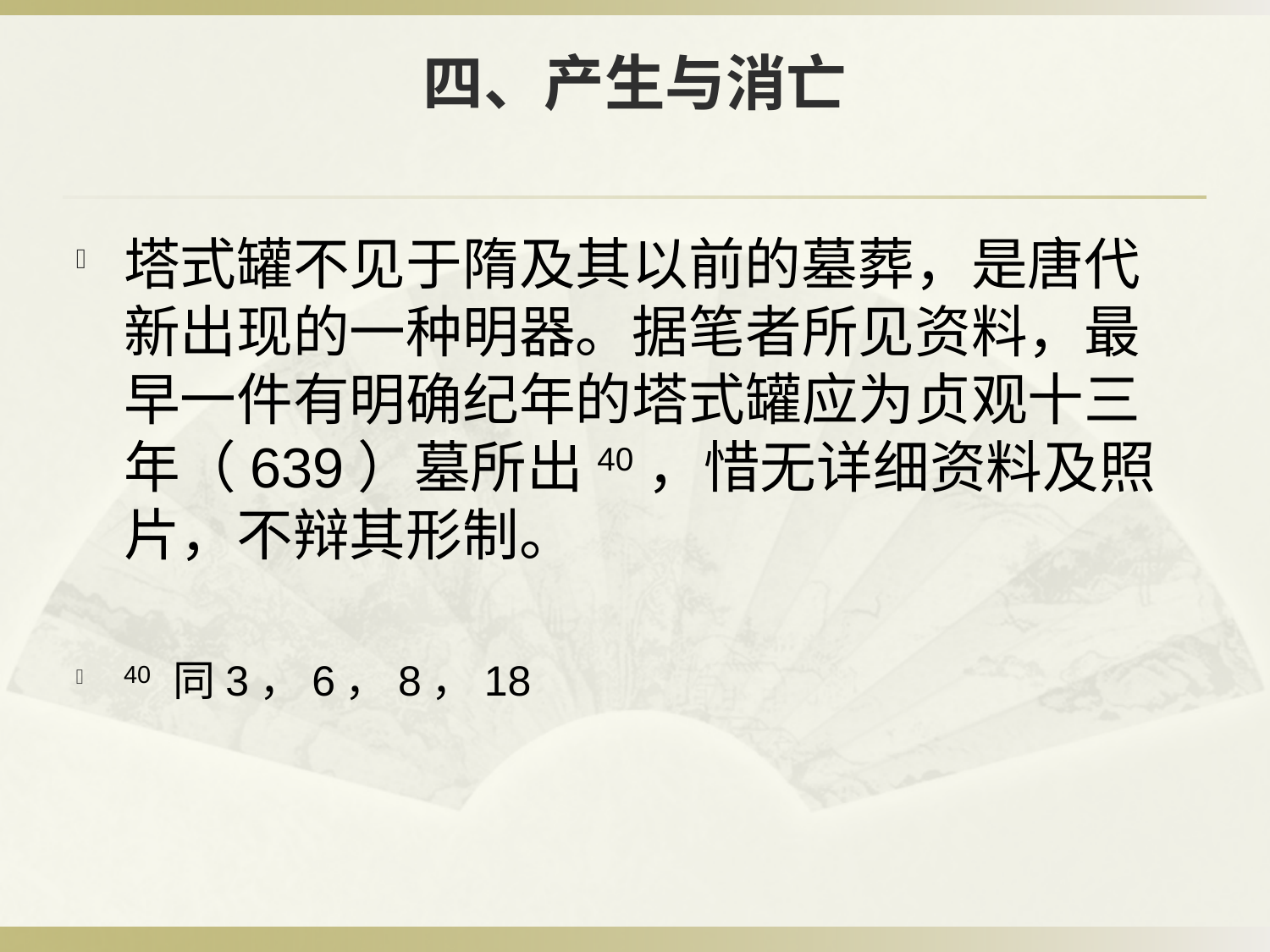

# 四、产生与消亡
塔式罐不见于隋及其以前的墓葬，是唐代新出现的一种明器。据笔者所见资料，最早一件有明确纪年的塔式罐应为贞观十三年（639）墓所出40，惜无详细资料及照片，不辩其形制。

40 同3，6，8，18